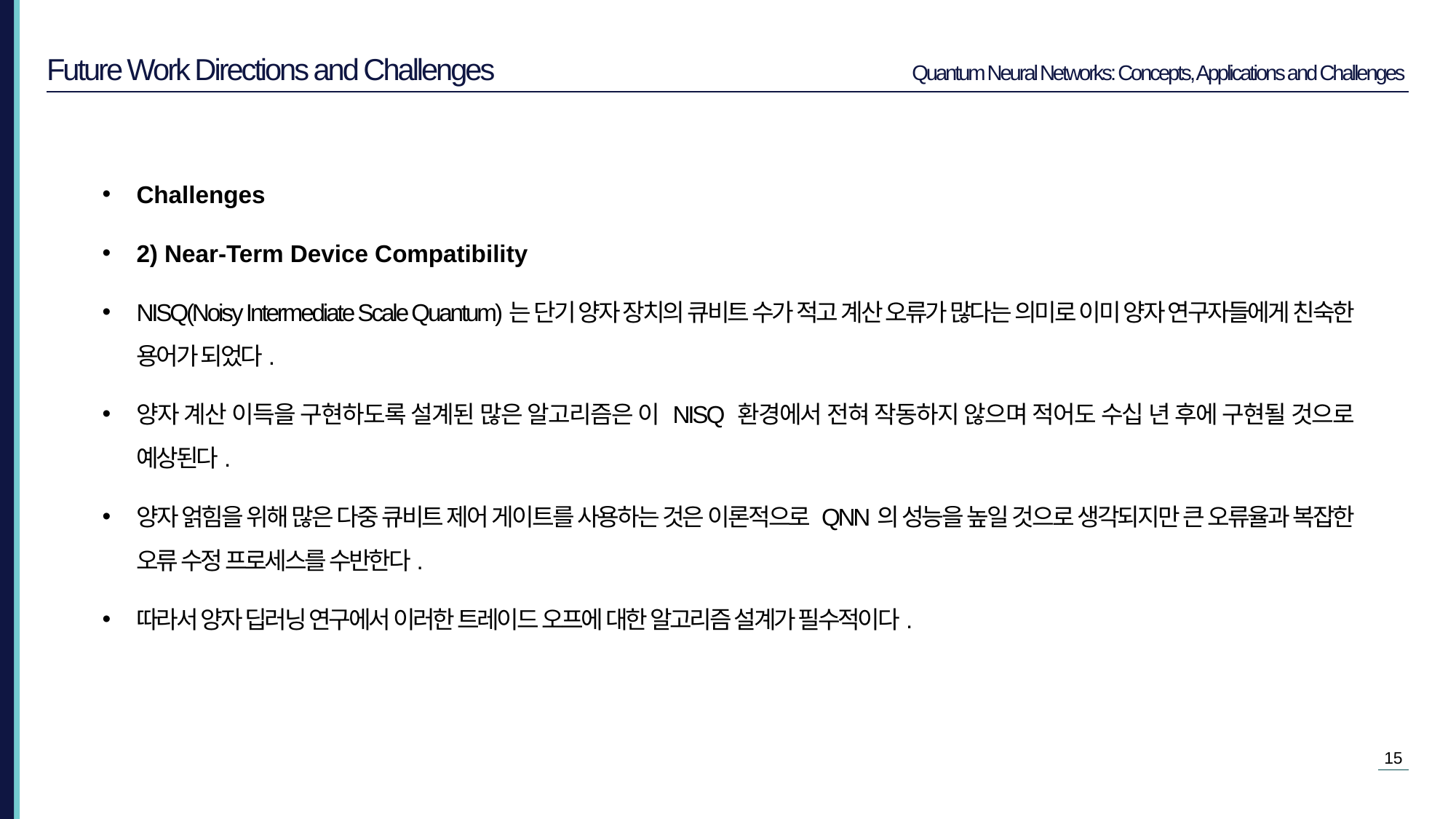

Future Work Directions and Challenges
Challenges
2) Near-Term Device Compatibility
NISQ(Noisy Intermediate Scale Quantum)는 단기 양자 장치의 큐비트 수가 적고 계산 오류가 많다는 의미로 이미 양자 연구자들에게 친숙한 용어가 되었다.
양자 계산 이득을 구현하도록 설계된 많은 알고리즘은 이 NISQ 환경에서 전혀 작동하지 않으며 적어도 수십 년 후에 구현될 것으로 예상된다.
양자 얽힘을 위해 많은 다중 큐비트 제어 게이트를 사용하는 것은 이론적으로 QNN의 성능을 높일 것으로 생각되지만 큰 오류율과 복잡한 오류 수정 프로세스를 수반한다.
따라서 양자 딥러닝 연구에서 이러한 트레이드 오프에 대한 알고리즘 설계가 필수적이다.